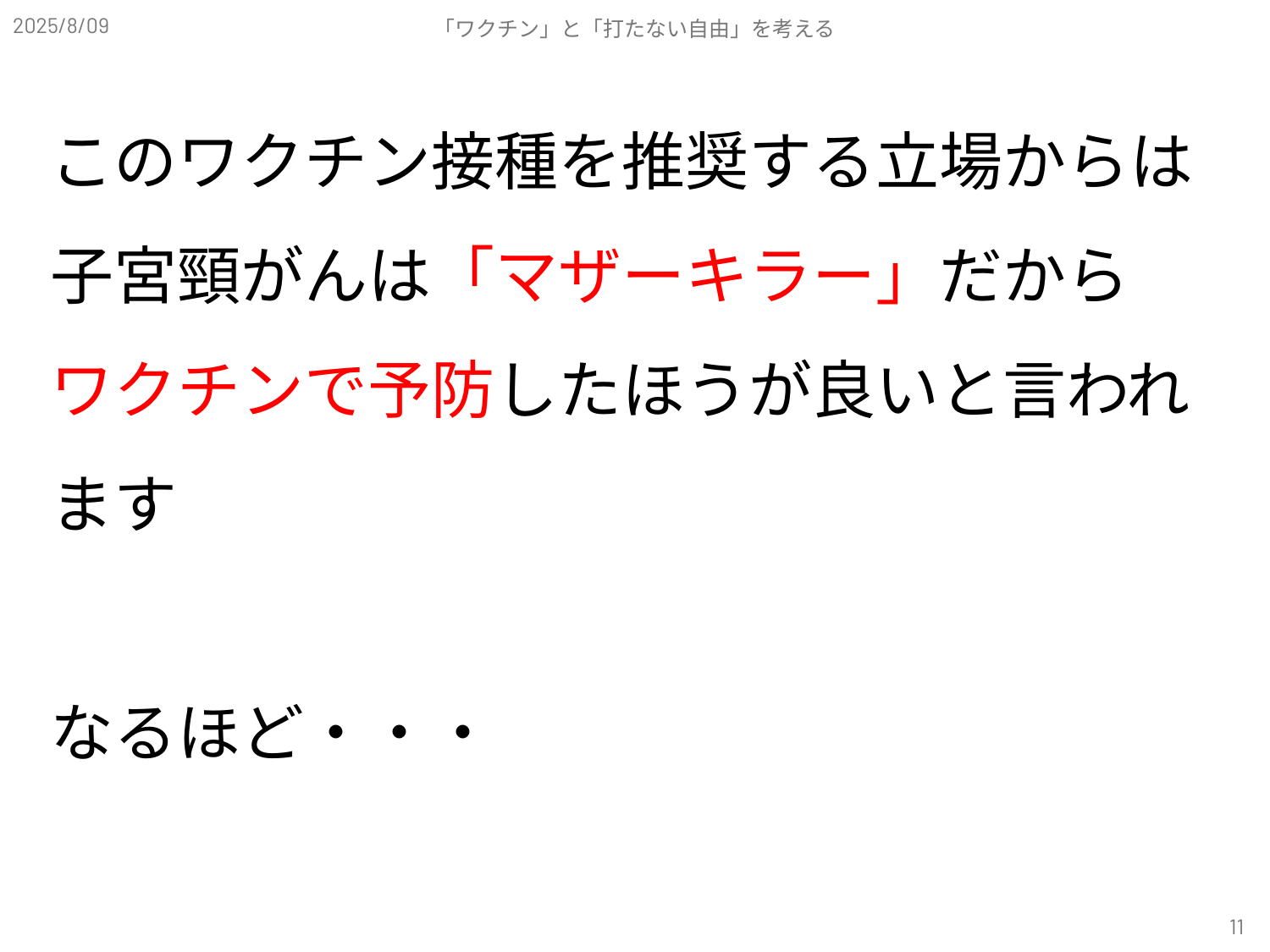

2025/8/09
「ワクチン」と「打たない自由」を考える
このワクチン接種を推奨する立場からは
子宮頸がんは「マザーキラー」だから
ワクチンで予防したほうが良いと言われます

なるほど・・・
11